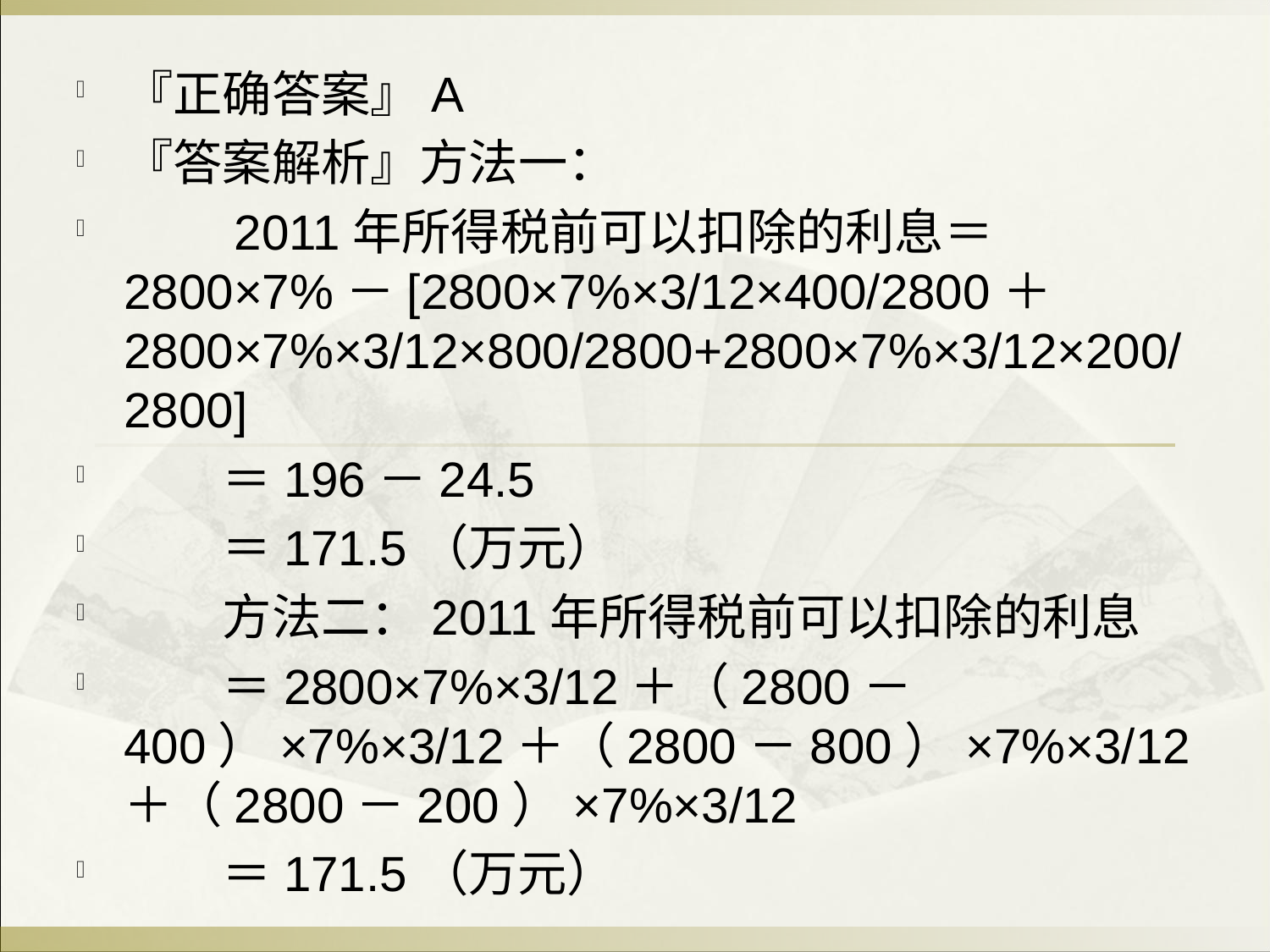

『正确答案』A
『答案解析』方法一：
　　2011年所得税前可以扣除的利息＝2800×7%－[2800×7%×3/12×400/2800＋ 2800×7%×3/12×800/2800+2800×7%×3/12×200/2800]
　　＝196－24.5
　　＝171.5（万元）
　　方法二：2011年所得税前可以扣除的利息
　　＝2800×7%×3/12＋（2800－400）×7%×3/12＋（2800－800）×7%×3/12＋（2800－200）×7%×3/12
　　＝171.5（万元）